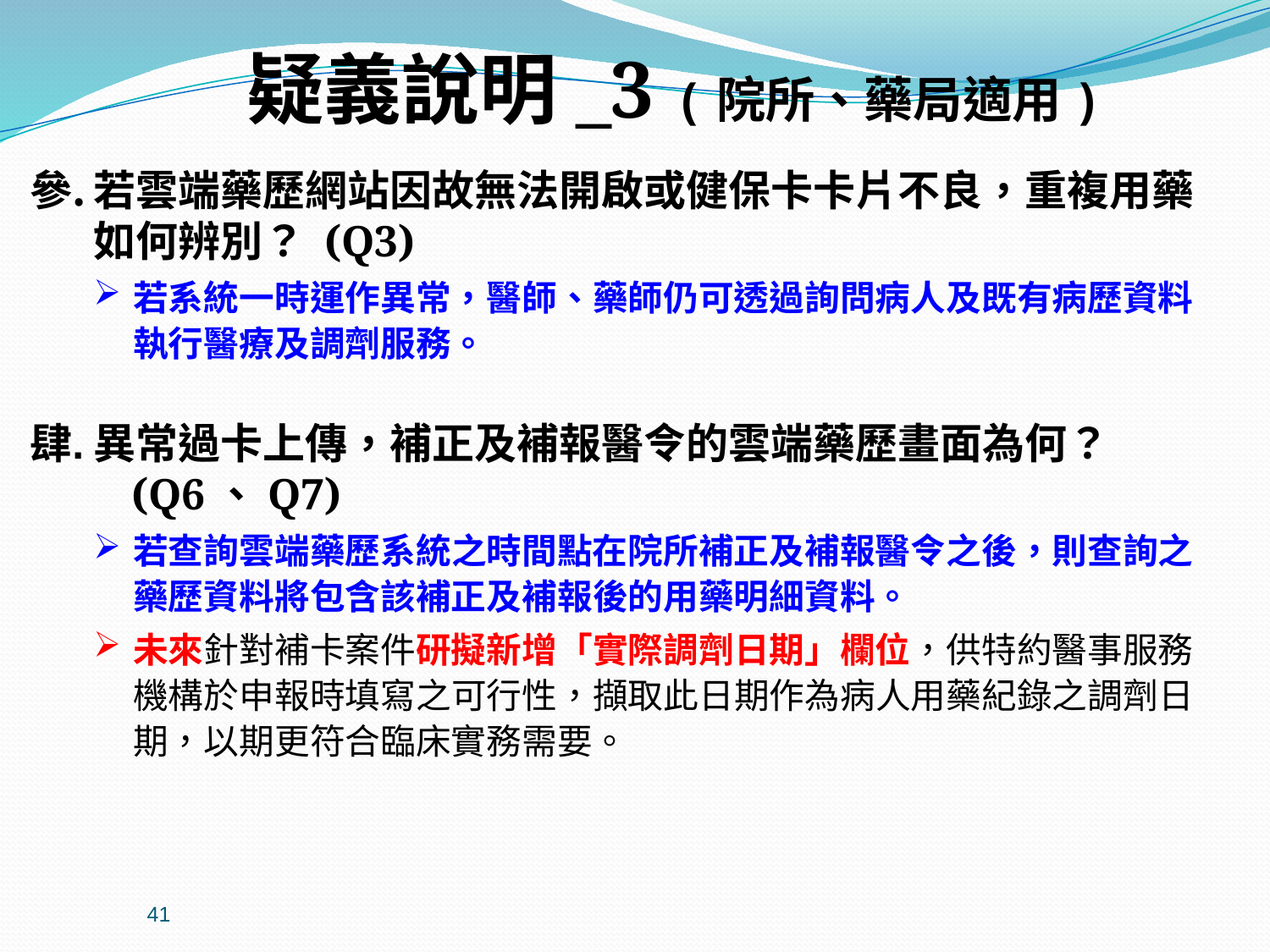

疑義說明_3 (院所、藥局適用)
若雲端藥歷網站因故無法開啟或健保卡卡片不良，重複用藥如何辨別？ (Q3)
若系統一時運作異常，醫師、藥師仍可透過詢問病人及既有病歷資料執行醫療及調劑服務。

異常過卡上傳，補正及補報醫令的雲端藥歷畫面為何？
    (Q6、Q7)
若查詢雲端藥歷系統之時間點在院所補正及補報醫令之後，則查詢之藥歷資料將包含該補正及補報後的用藥明細資料。
未來針對補卡案件研擬新增「實際調劑日期」欄位，供特約醫事服務機構於申報時填寫之可行性，擷取此日期作為病人用藥紀錄之調劑日期，以期更符合臨床實務需要。

41